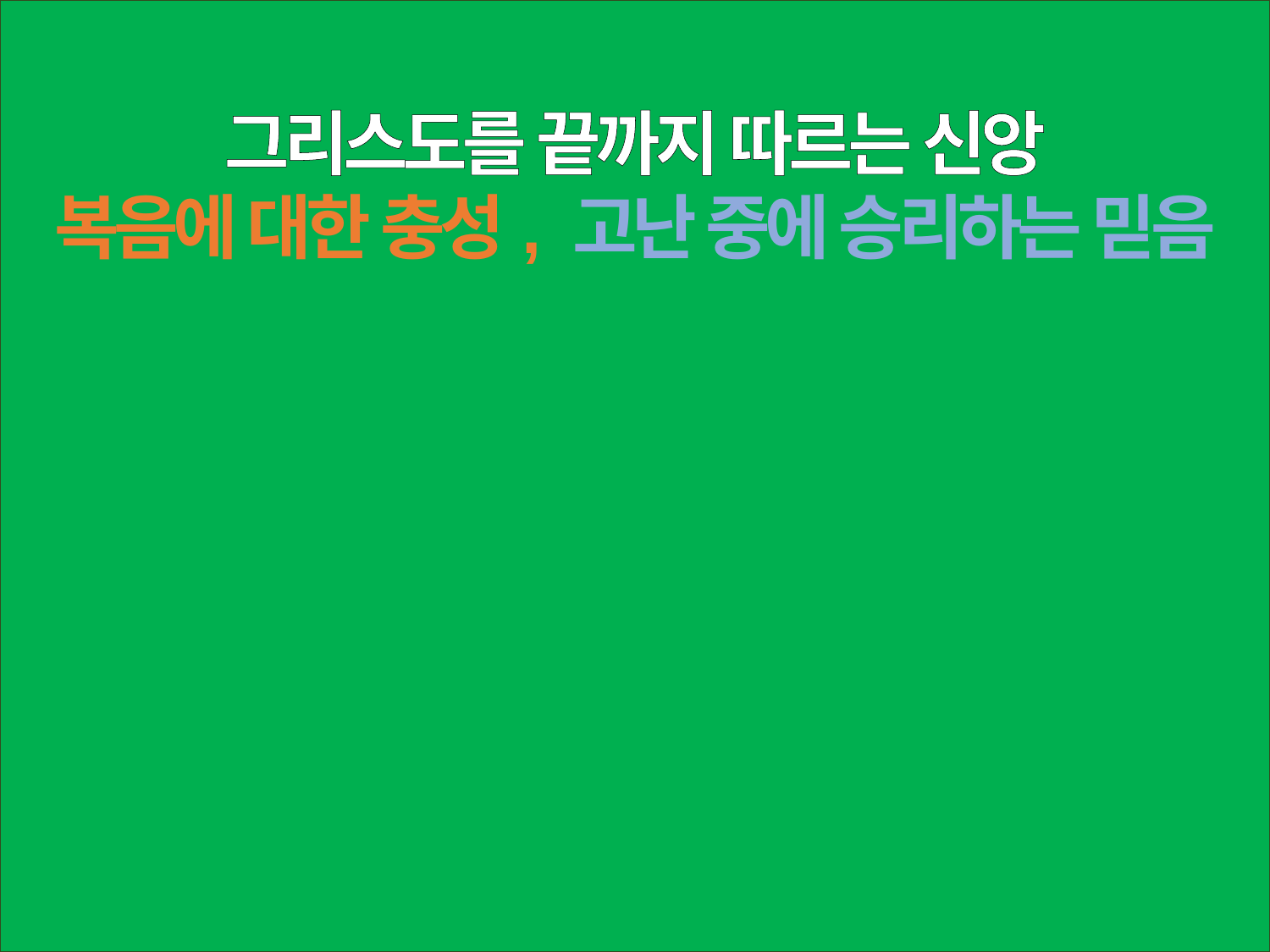

그리스도를 끝까지 따르는 신앙
복음에 대한 충성, 고난 중에 승리하는 믿음